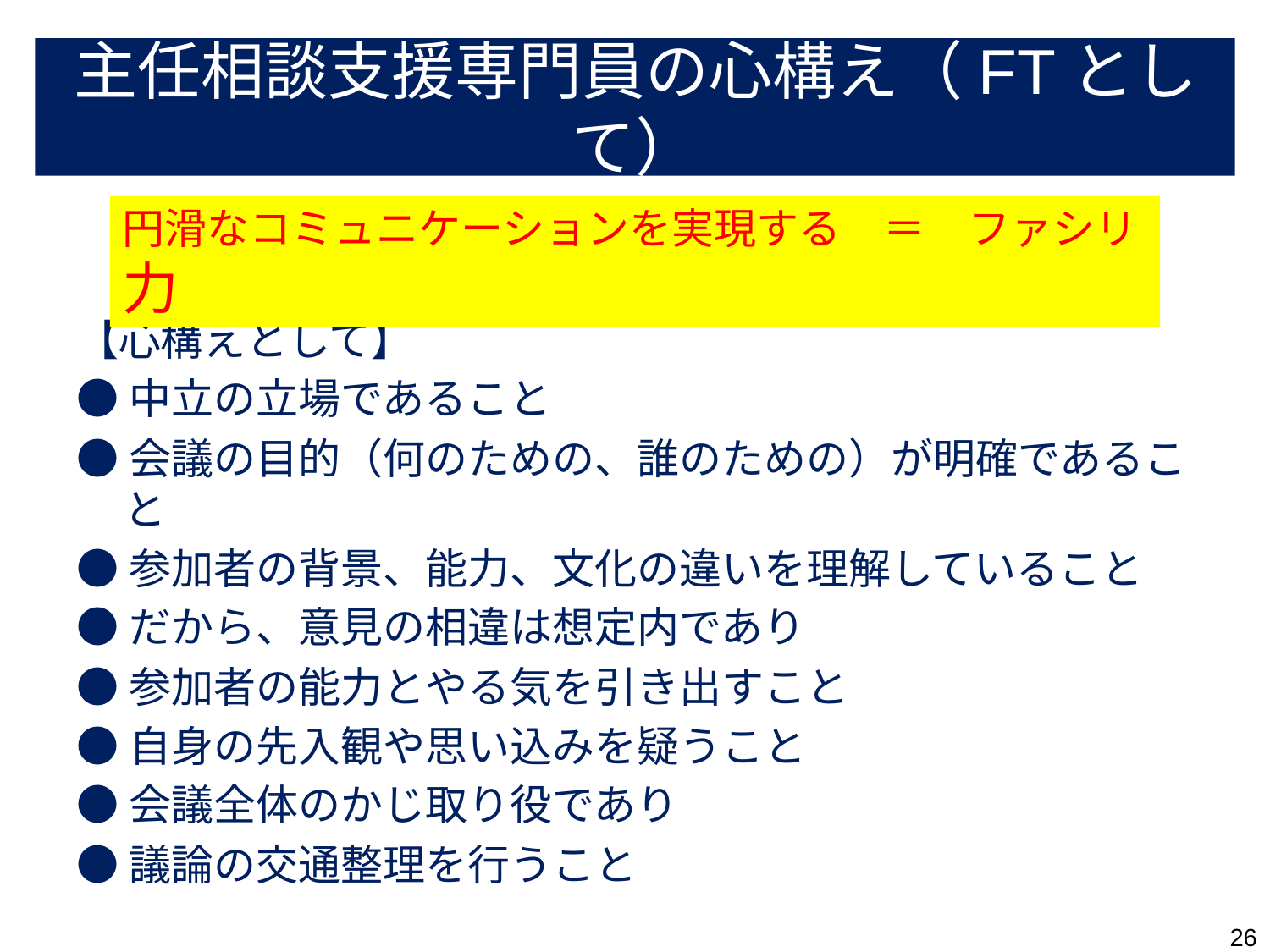

主任相談支援専門員の心構え（FTとして）
円滑なコミュニケーションを実現する　＝　ファシリ力
【心構えとして】
●中立の立場であること
●会議の目的（何のための、誰のための）が明確であること
●参加者の背景、能力、文化の違いを理解していること
●だから、意見の相違は想定内であり
●参加者の能力とやる気を引き出すこと
●自身の先入観や思い込みを疑うこと
●会議全体のかじ取り役であり
●議論の交通整理を行うこと
26